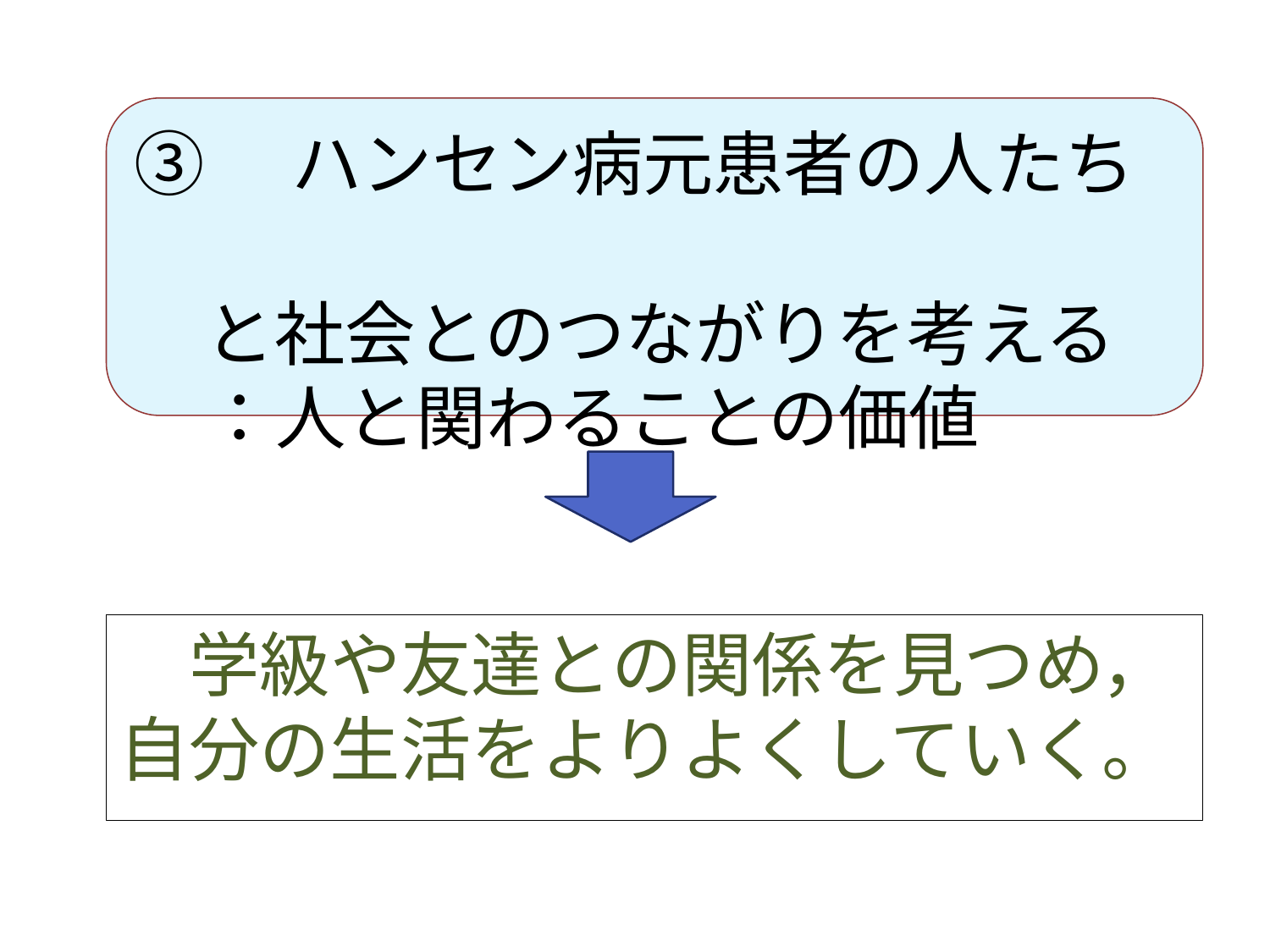

③　ハンセン病元患者の人たち
　と社会とのつながりを考える
　：人と関わることの価値

　学級や友達との関係を見つめ，
自分の生活をよりよくしていく。